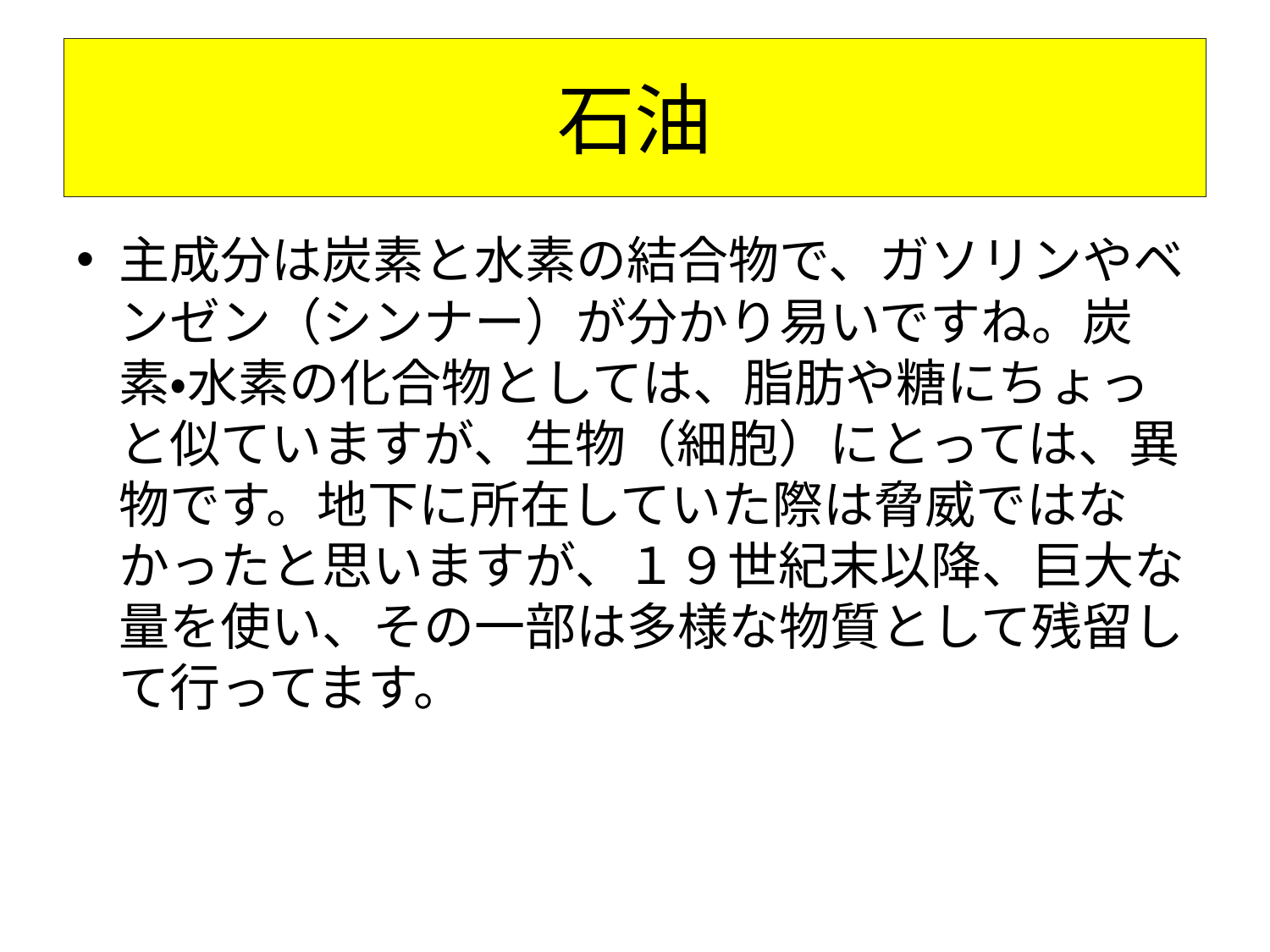

# 石油
主成分は炭素と水素の結合物で、ガソリンやベンゼン（シンナー）が分かり易いですね。炭素・水素の化合物としては、脂肪や糖にちょっと似ていますが、生物（細胞）にとっては、異物です。地下に所在していた際は脅威ではなかったと思いますが、１９世紀末以降、巨大な量を使い、その一部は多様な物質として残留して行ってます。